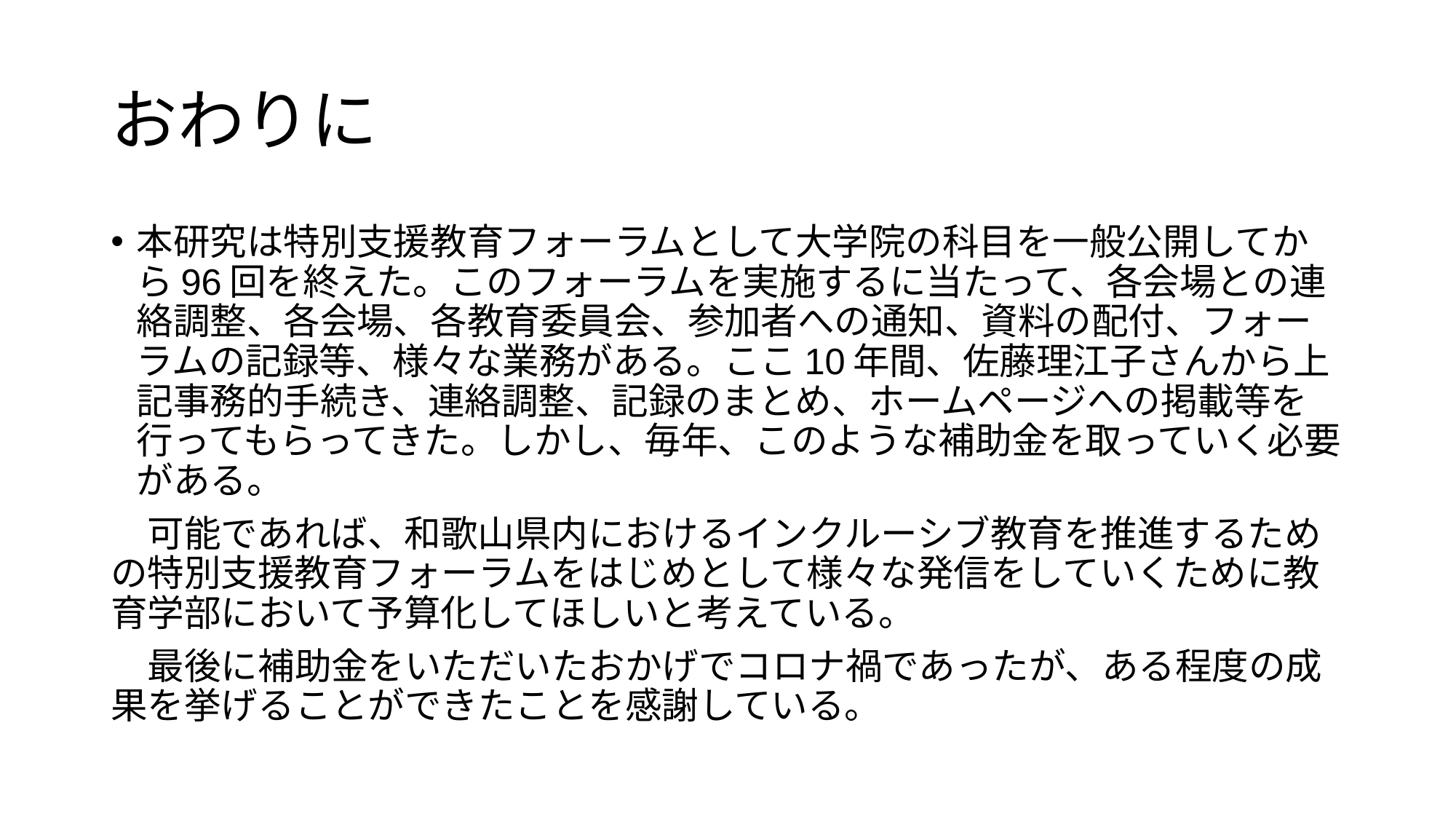

# おわりに
本研究は特別支援教育フォーラムとして大学院の科目を一般公開してから96回を終えた。このフォーラムを実施するに当たって、各会場との連絡調整、各会場、各教育委員会、参加者への通知、資料の配付、フォーラムの記録等、様々な業務がある。ここ10年間、佐藤理江子さんから上記事務的手続き、連絡調整、記録のまとめ、ホームページへの掲載等を行ってもらってきた。しかし、毎年、このような補助金を取っていく必要がある。
　可能であれば、和歌山県内におけるインクルーシブ教育を推進するための特別支援教育フォーラムをはじめとして様々な発信をしていくために教育学部において予算化してほしいと考えている。
　最後に補助金をいただいたおかげでコロナ禍であったが、ある程度の成果を挙げることができたことを感謝している。